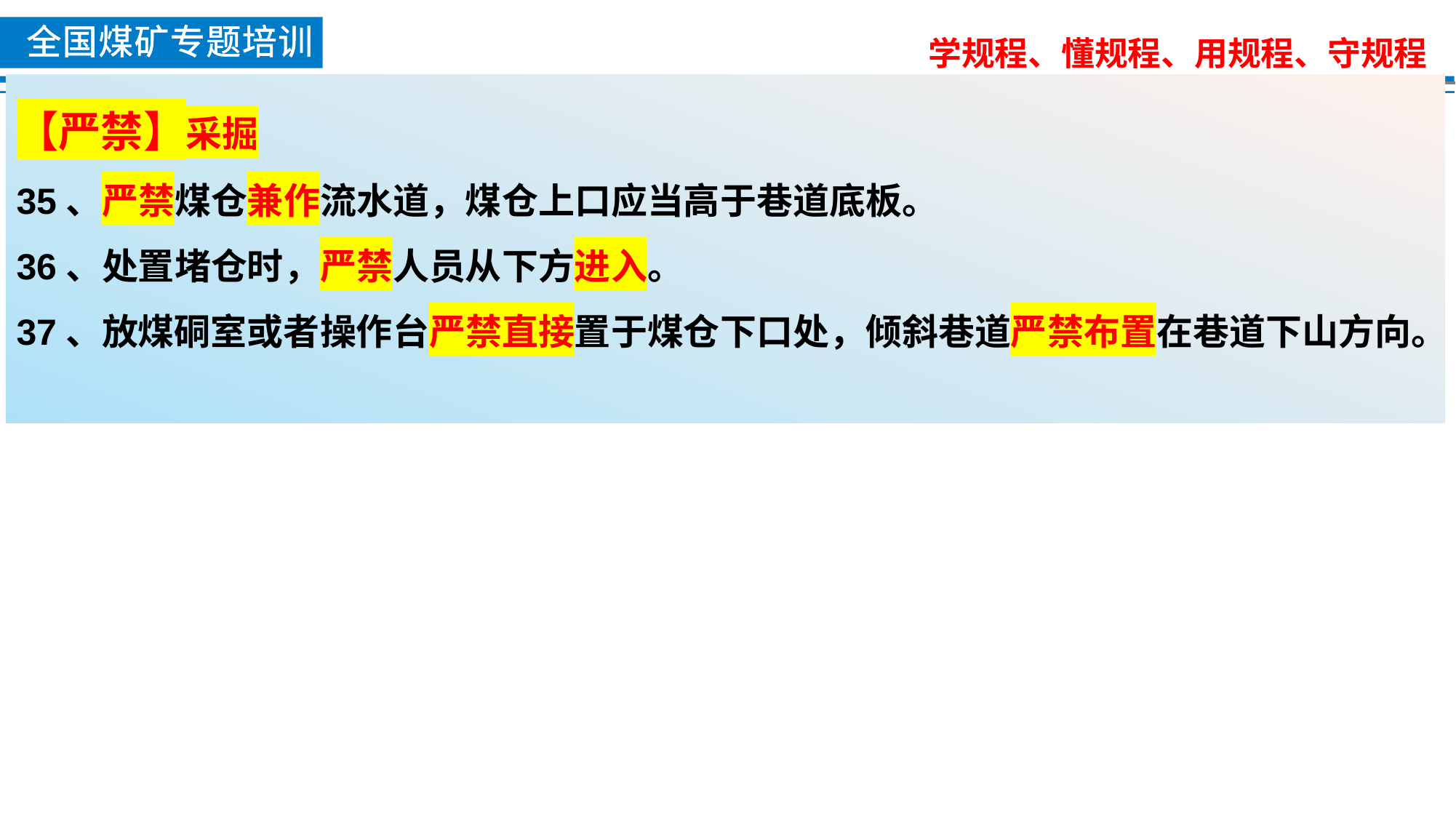

【严禁】采掘
35、严禁煤仓兼作流水道，煤仓上口应当高于巷道底板。
36、处置堵仓时，严禁人员从下方进入。
37、放煤硐室或者操作台严禁直接置于煤仓下口处，倾斜巷道严禁布置在巷道下山方向。